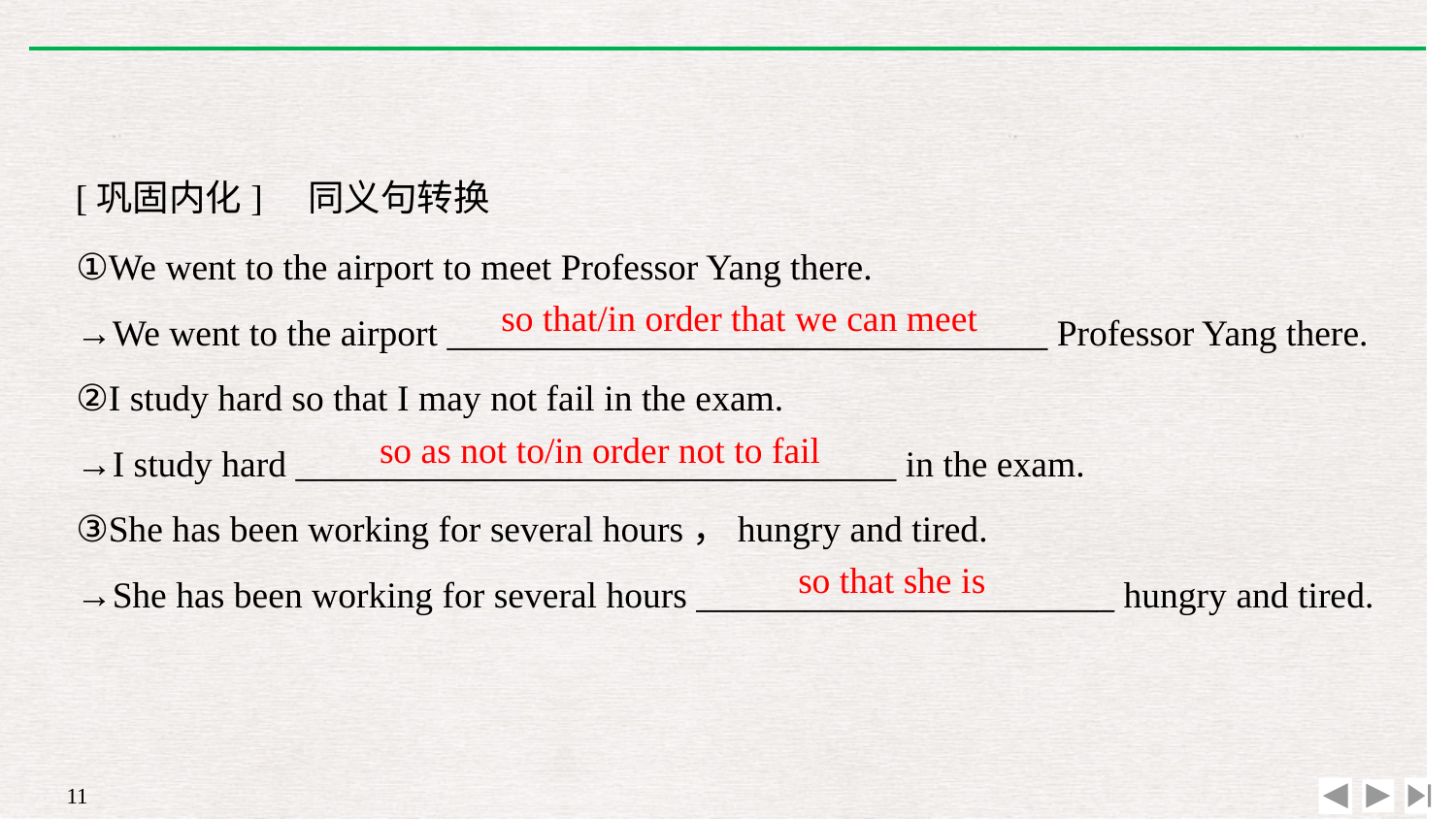

[巩固内化]　同义句转换
①We went to the airport to meet Professor Yang there.
→We went to the airport _________________________________ Professor Yang there.
②I study hard so that I may not fail in the exam.
→I study hard _________________________________ in the exam.
③She has been working for several hours，hungry and tired.
→She has been working for several hours _______________________ hungry and tired.
so that/in order that we can meet
so as not to/in order not to fail
so that she is